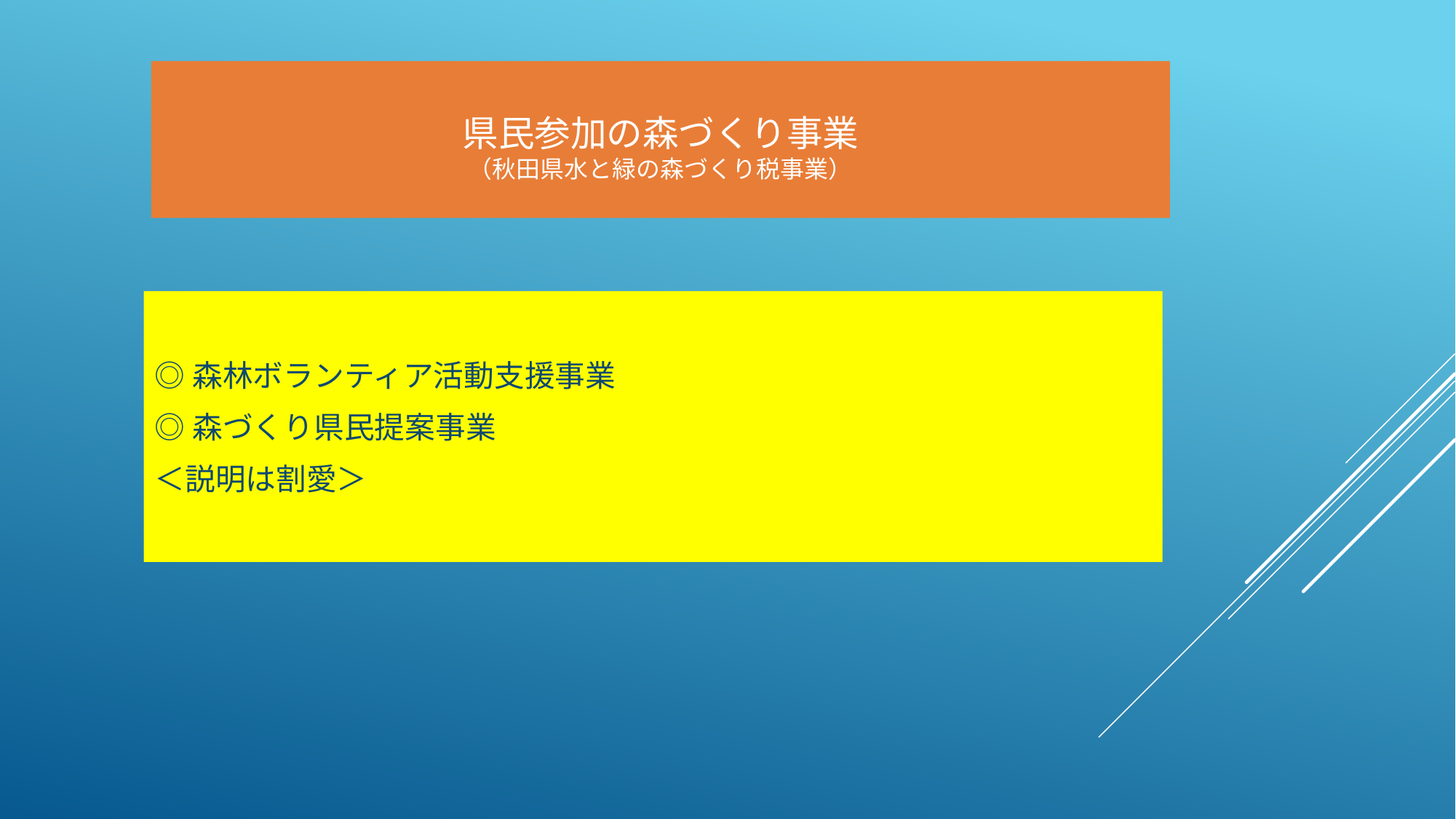

# 県民参加の森づくり事業 （秋田県水と緑の森づくり税事業）
◎森林ボランティア活動支援事業
◎森づくり県民提案事業
＜説明は割愛＞